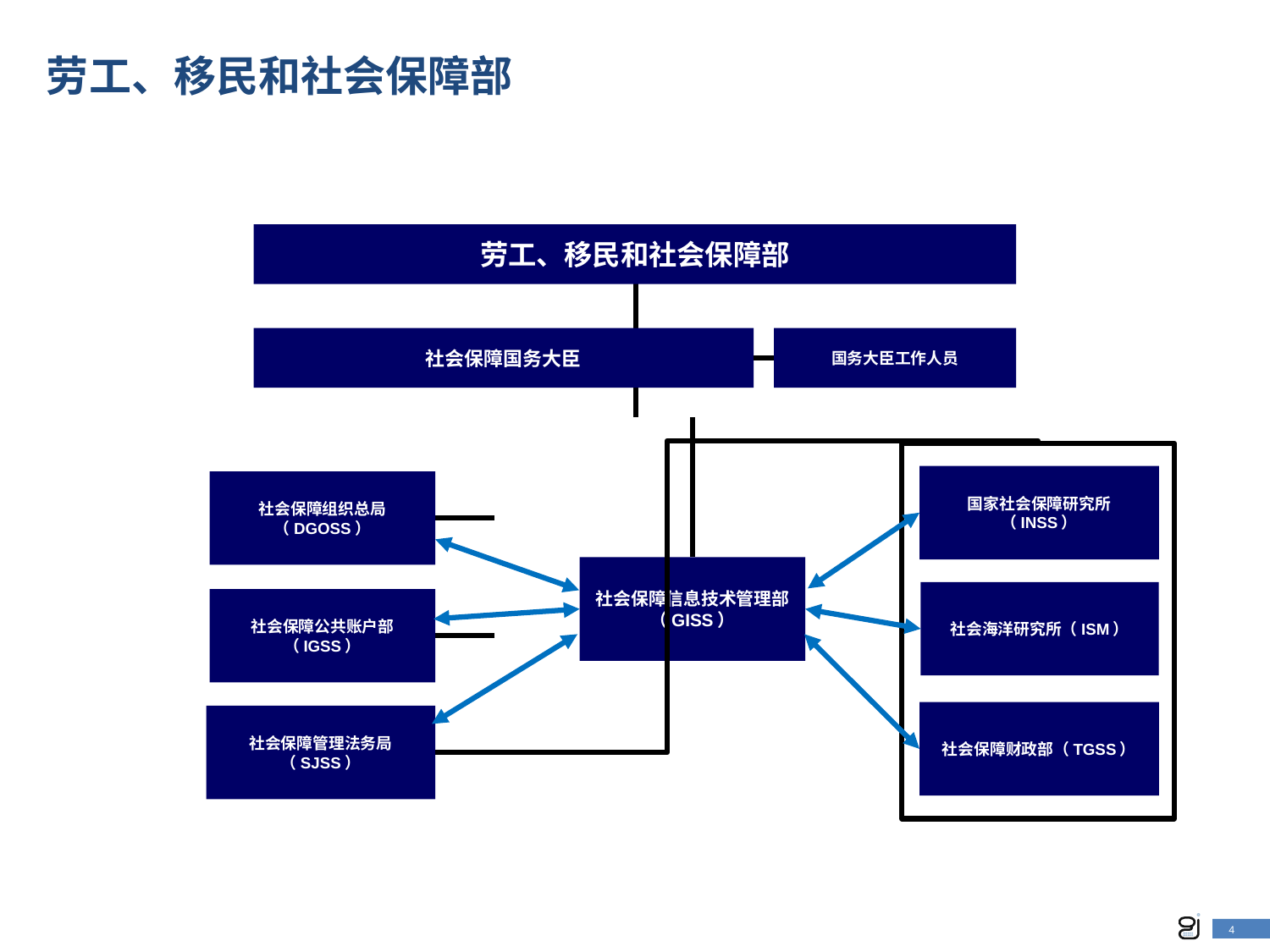

劳工、移民和社会保障部
劳工、移民和社会保障部
社会保障国务大臣
国务大臣工作人员
国家社会保障研究所（INSS）
社会保障组织总局（DGOSS）
社会保障信息技术管理部（GISS）
社会海洋研究所（ISM）
社会保障公共账户部（IGSS）
社会保障财政部（TGSS）
社会保障管理法务局（SJSS）

4